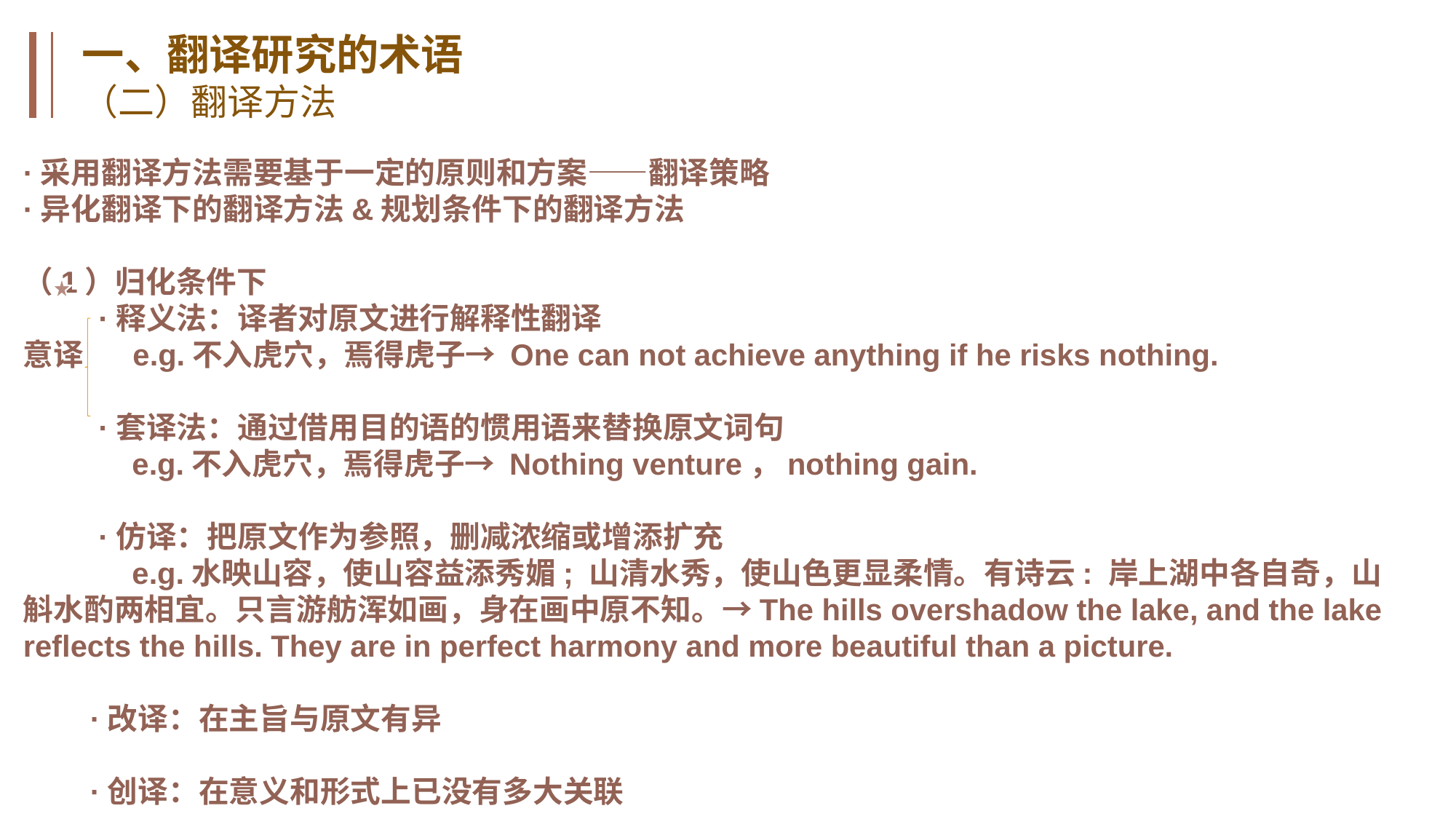

一、翻译研究的术语
（二）翻译方法
·采用翻译方法需要基于一定的原则和方案——翻译策略
·异化翻译下的翻译方法&规划条件下的翻译方法

（1）归化条件下
         ·释义法：译者对原文进行解释性翻译
意译      e.g.不入虎穴，焉得虎子→ One can not achieve anything if he risks nothing.

         ·套译法：通过借用目的语的惯用语来替换原文词句
             e.g.不入虎穴，焉得虎子→ Nothing venture，nothing gain.

         ·仿译：把原文作为参照，删减浓缩或增添扩充
             e.g.水映山容，使山容益添秀媚; 山清水秀，使山色更显柔情。有诗云: 岸上湖中各自奇，山斛水酌两相宜。只言游舫浑如画，身在画中原不知。→The hills overshadow the lake, and the lake reflects the hills. They are in perfect harmony and more beautiful than a picture.

        ·改译：在主旨与原文有异

        ·创译：在意义和形式上已没有多大关联